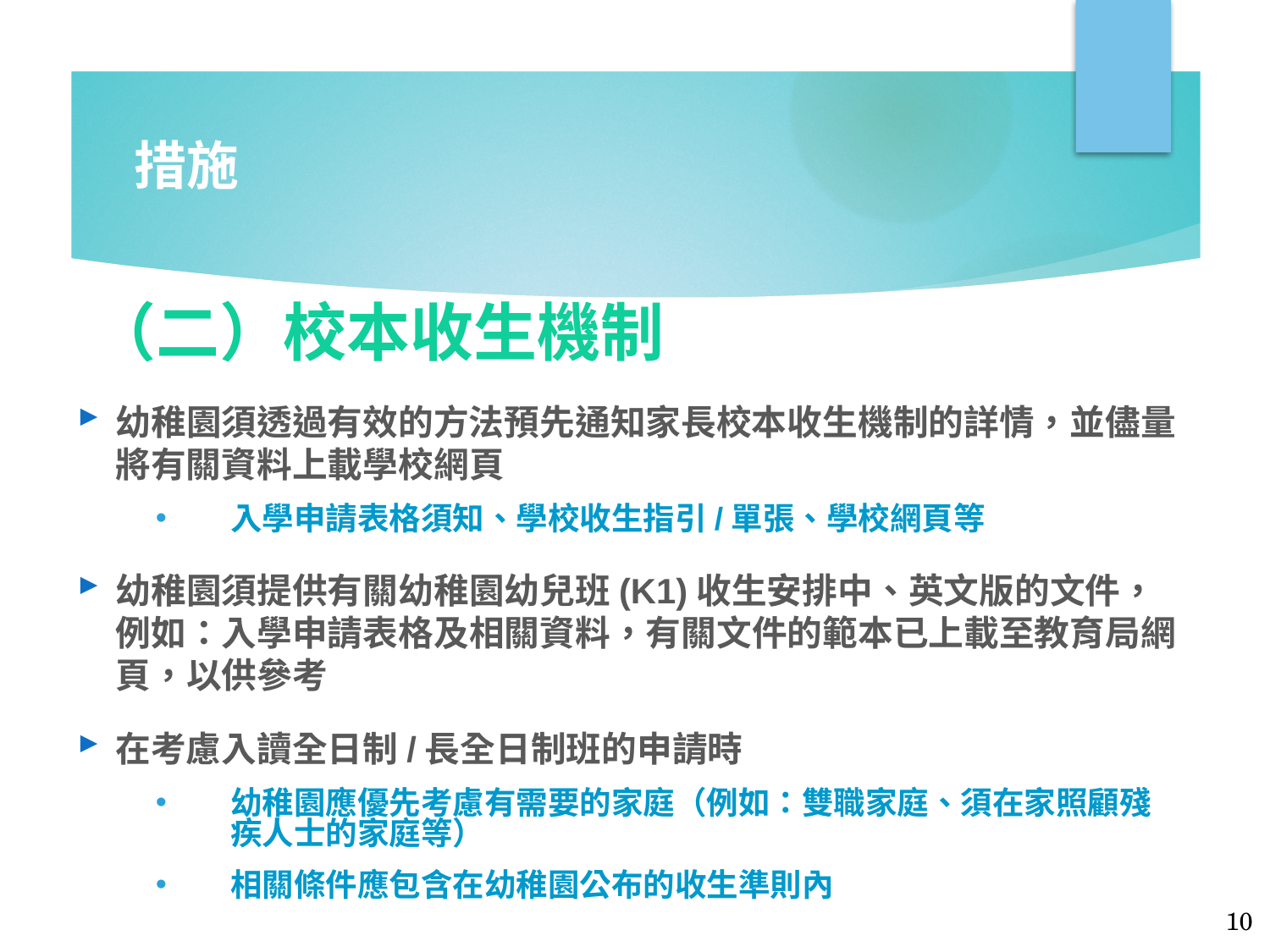

# 措施
（二）校本收生機制
幼稚園須透過有效的方法預先通知家長校本收生機制的詳情，並儘量將有關資料上載學校網頁
入學申請表格須知、學校收生指引/單張、學校網頁等
幼稚園須提供有關幼稚園幼兒班(K1)收生安排中、英文版的文件，例如：入學申請表格及相關資料，有關文件的範本已上載至教育局網頁，以供參考
在考慮入讀全日制/長全日制班的申請時
幼稚園應優先考慮有需要的家庭（例如：雙職家庭、須在家照顧殘疾人士的家庭等）
相關條件應包含在幼稚園公布的收生準則內

10